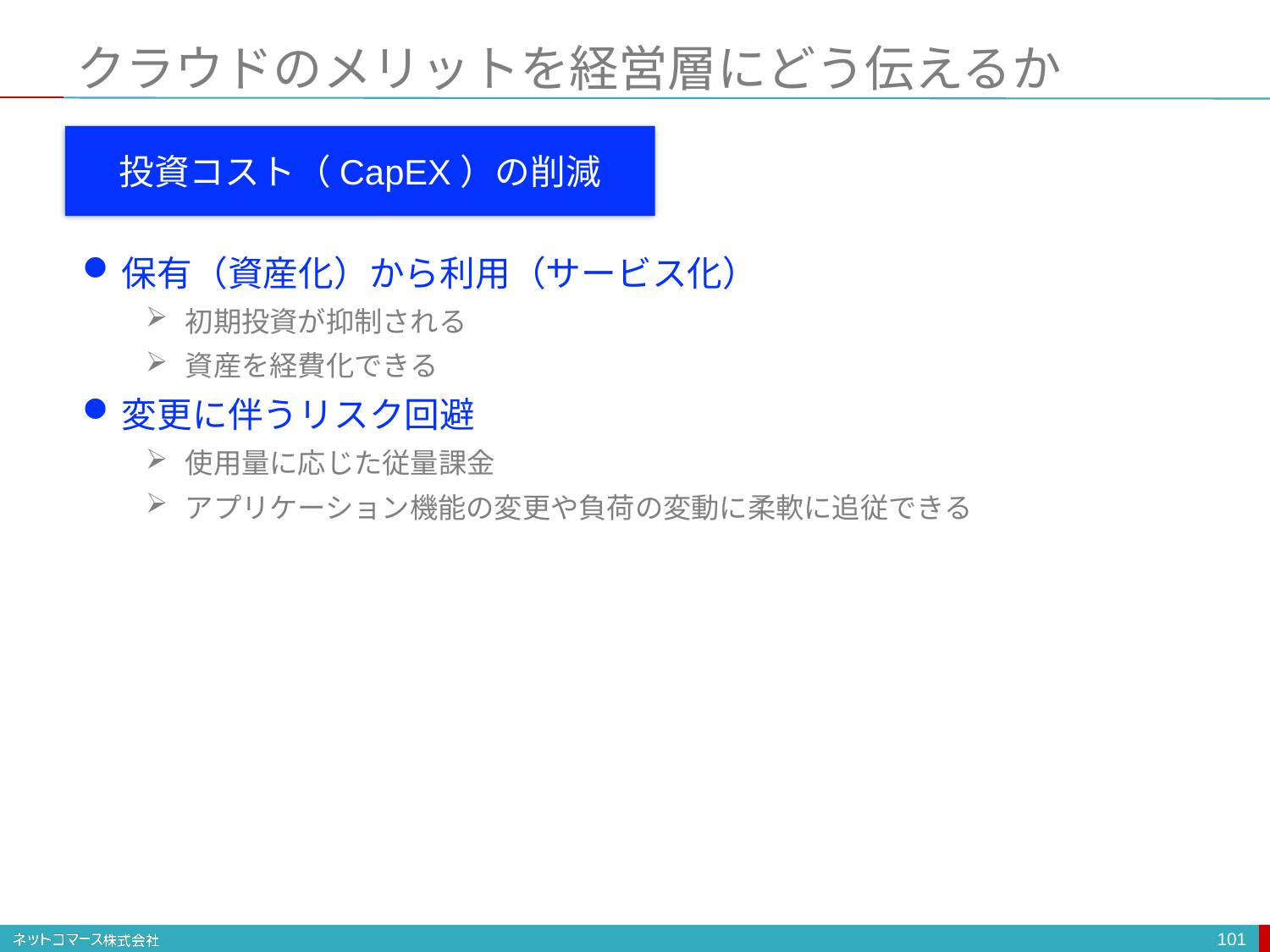

# クラウドのメリットを経営層にどう伝えるか
投資コスト（CapEX）の削減
保有（資産化）から利用（サービス化）
初期投資が抑制される
資産を経費化できる
変更に伴うリスク回避
使用量に応じた従量課金
アプリケーション機能の変更や負荷の変動に柔軟に追従できる
101